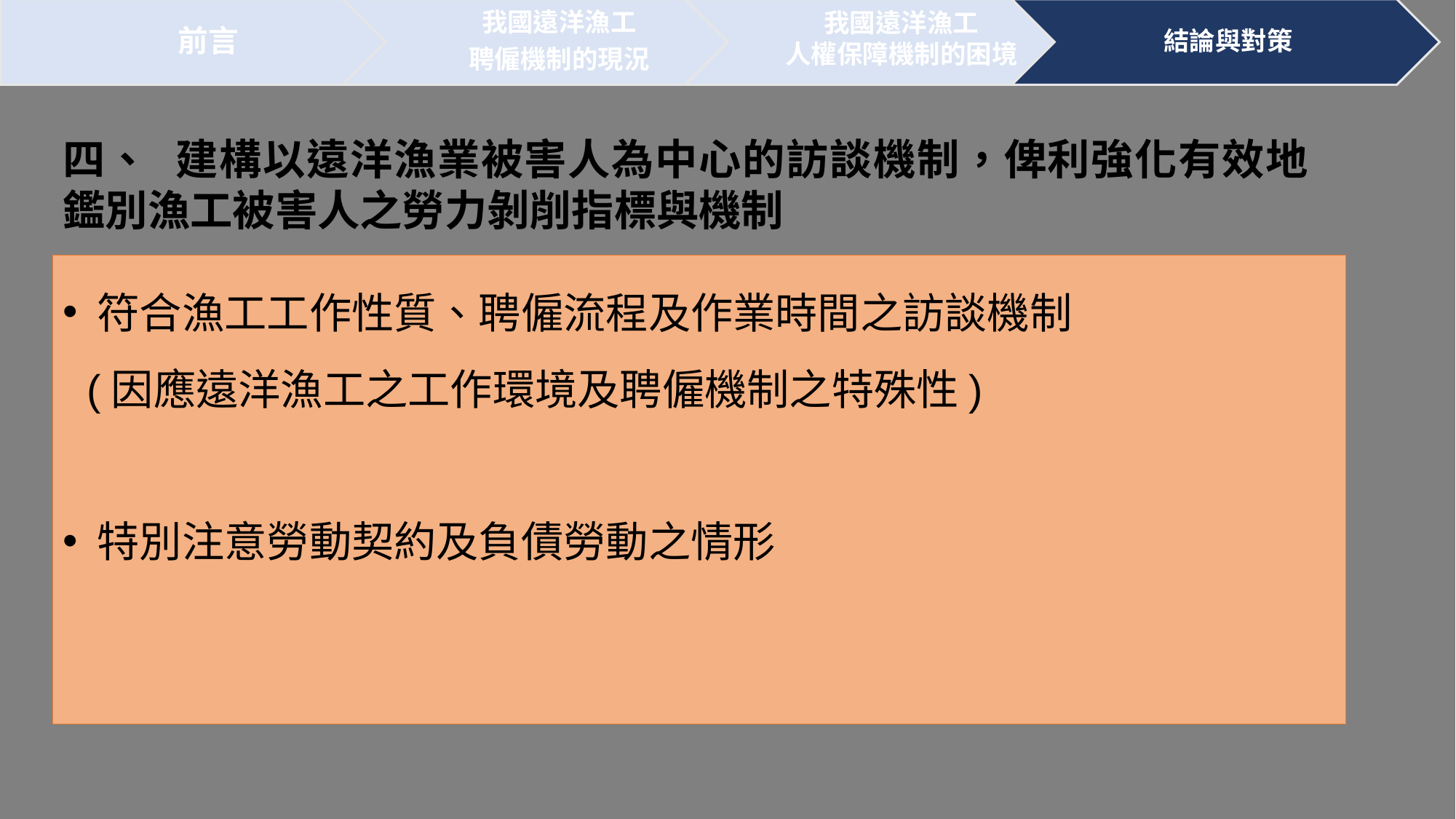

前言
我國遠洋漁工
聘僱機制的現況
我國遠洋漁工
人權保障機制的困境
結論與對策
四、	建構以遠洋漁業被害人為中心的訪談機制，俾利強化有效地鑑別漁工被害人之勞力剝削指標與機制
符合漁工工作性質、聘僱流程及作業時間之訪談機制
  (因應遠洋漁工之工作環境及聘僱機制之特殊性)

特別注意勞動契約及負債勞動之情形